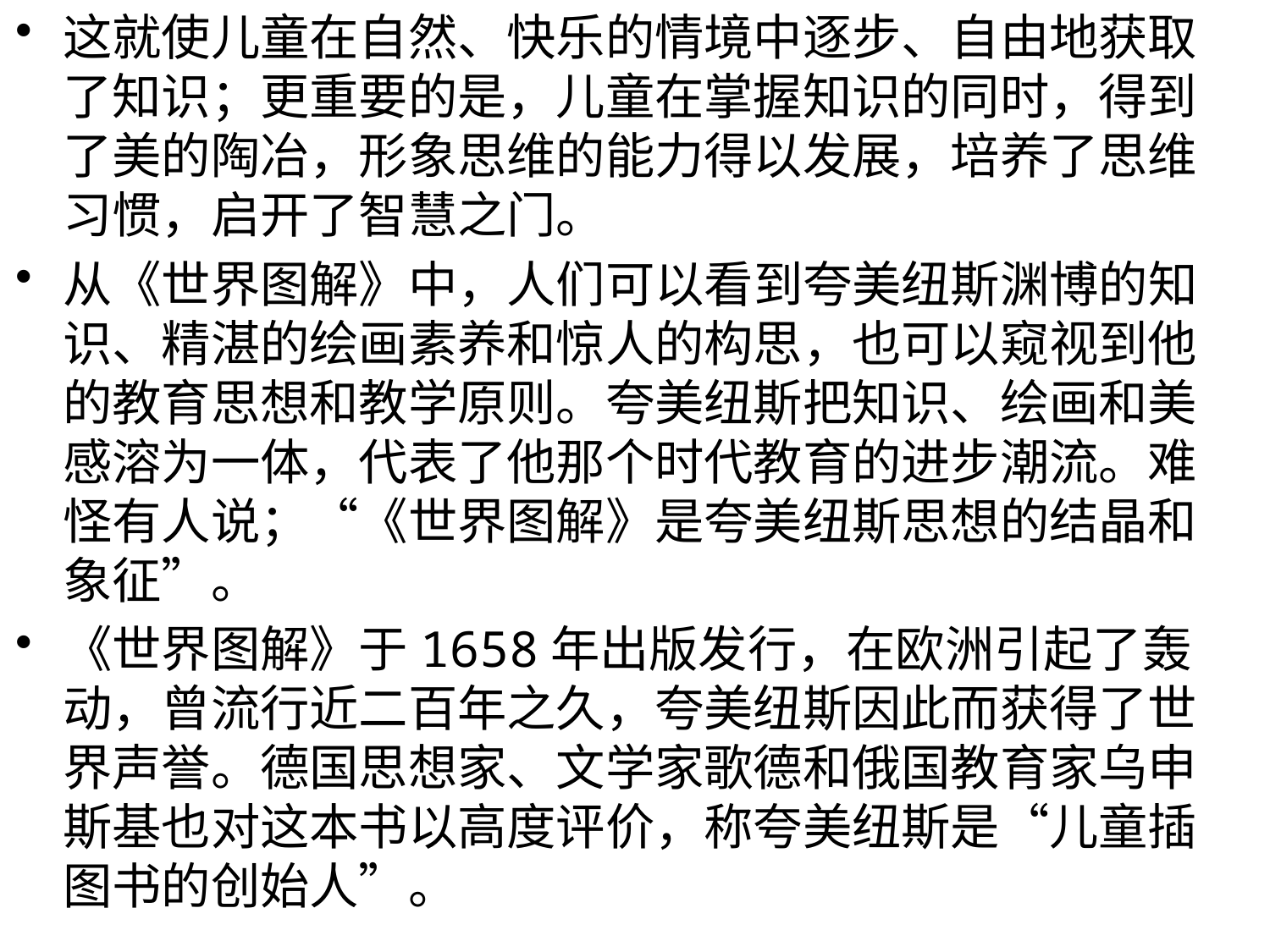

这就使儿童在自然、快乐的情境中逐步、自由地获取了知识；更重要的是，儿童在掌握知识的同时，得到了美的陶冶，形象思维的能力得以发展，培养了思维习惯，启开了智慧之门。
从《世界图解》中，人们可以看到夸美纽斯渊博的知识、精湛的绘画素养和惊人的构思，也可以窥视到他的教育思想和教学原则。夸美纽斯把知识、绘画和美感溶为一体，代表了他那个时代教育的进步潮流。难怪有人说；“《世界图解》是夸美纽斯思想的结晶和象征”。
《世界图解》于1658年出版发行，在欧洲引起了轰动，曾流行近二百年之久，夸美纽斯因此而获得了世界声誉。德国思想家、文学家歌德和俄国教育家乌申斯基也对这本书以高度评价，称夸美纽斯是“儿童插图书的创始人”。

#